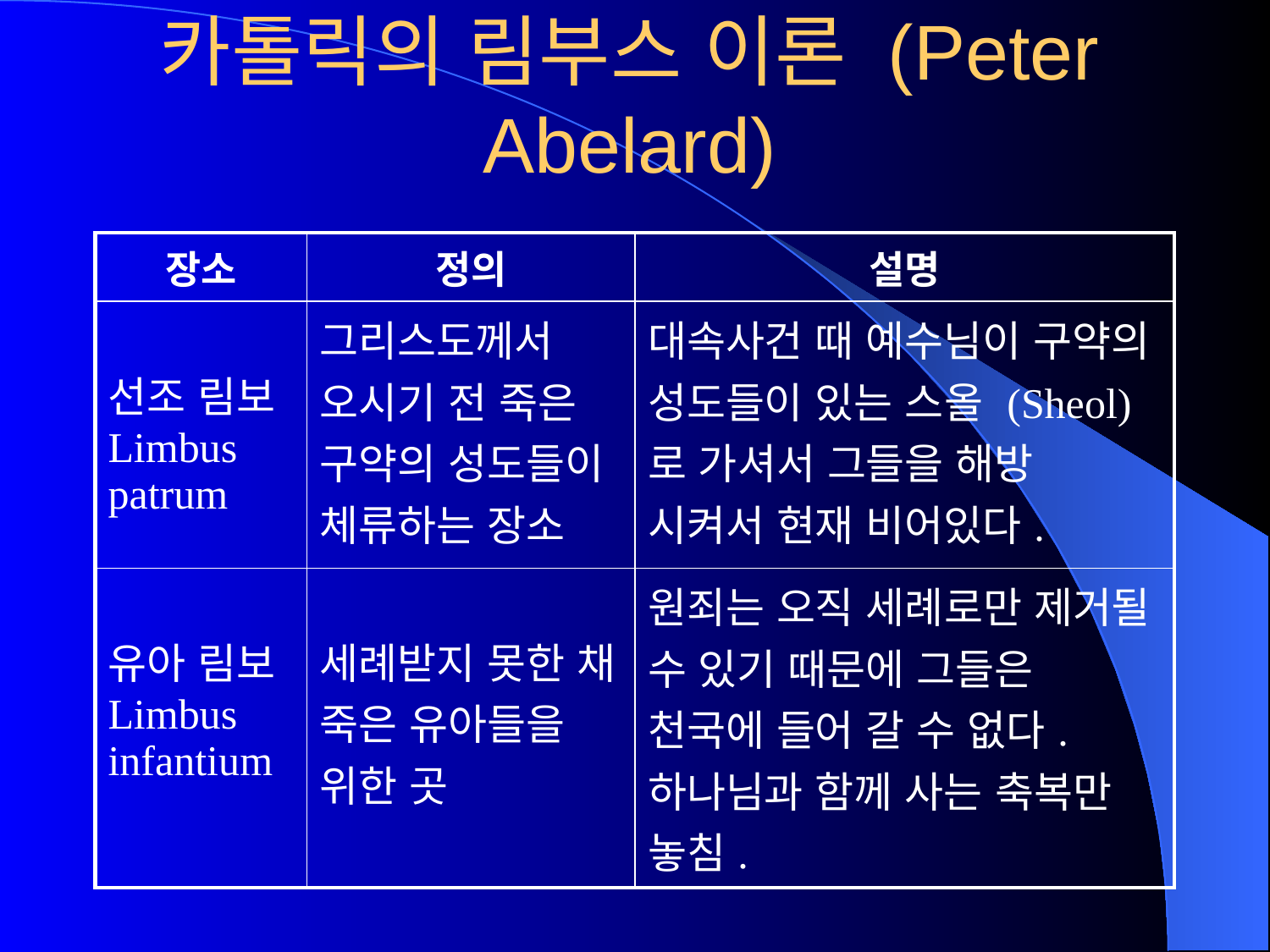

# 카톨릭의 림부스 이론 (Peter Abelard)
| 장소 | 정의 | 설명 |
| --- | --- | --- |
| 선조 림보 Limbus patrum | 그리스도께서 오시기 전 죽은 구약의 성도들이 체류하는 장소 | 대속사건 때 예수님이 구약의 성도들이 있는 스올 (Sheol)로 가셔서 그들을 해방 시켜서 현재 비어있다. |
| 유아 림보 Limbus infantium | 세례받지 못한 채 죽은 유아들을 위한 곳 | 원죄는 오직 세례로만 제거될 수 있기 때문에 그들은 천국에 들어 갈 수 없다. 하나님과 함께 사는 축복만 놓침. |